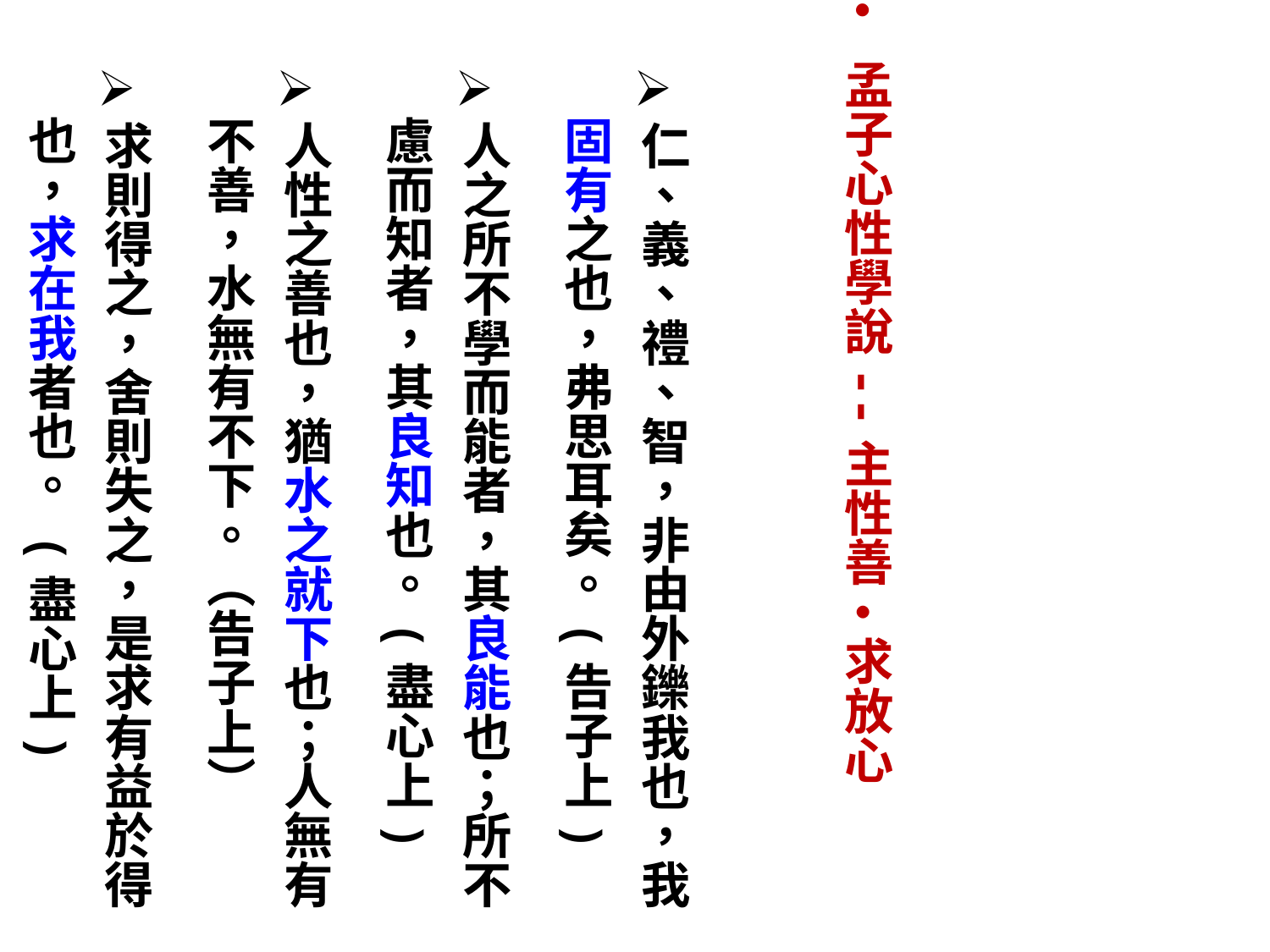

孟子心性學說--主性善‧求放心

仁、義、禮、智，非由外鑠我也，我固有之也，弗思耳矣。(告子上)
人之所不學而能者，其良能也；所不慮而知者，其良知也。(盡心上)
人性之善也，猶水之就下也；人無有不善，水無有不下。（告子上）
求則得之，舍則失之，是求有益於得也，求在我者也。 (盡心上)